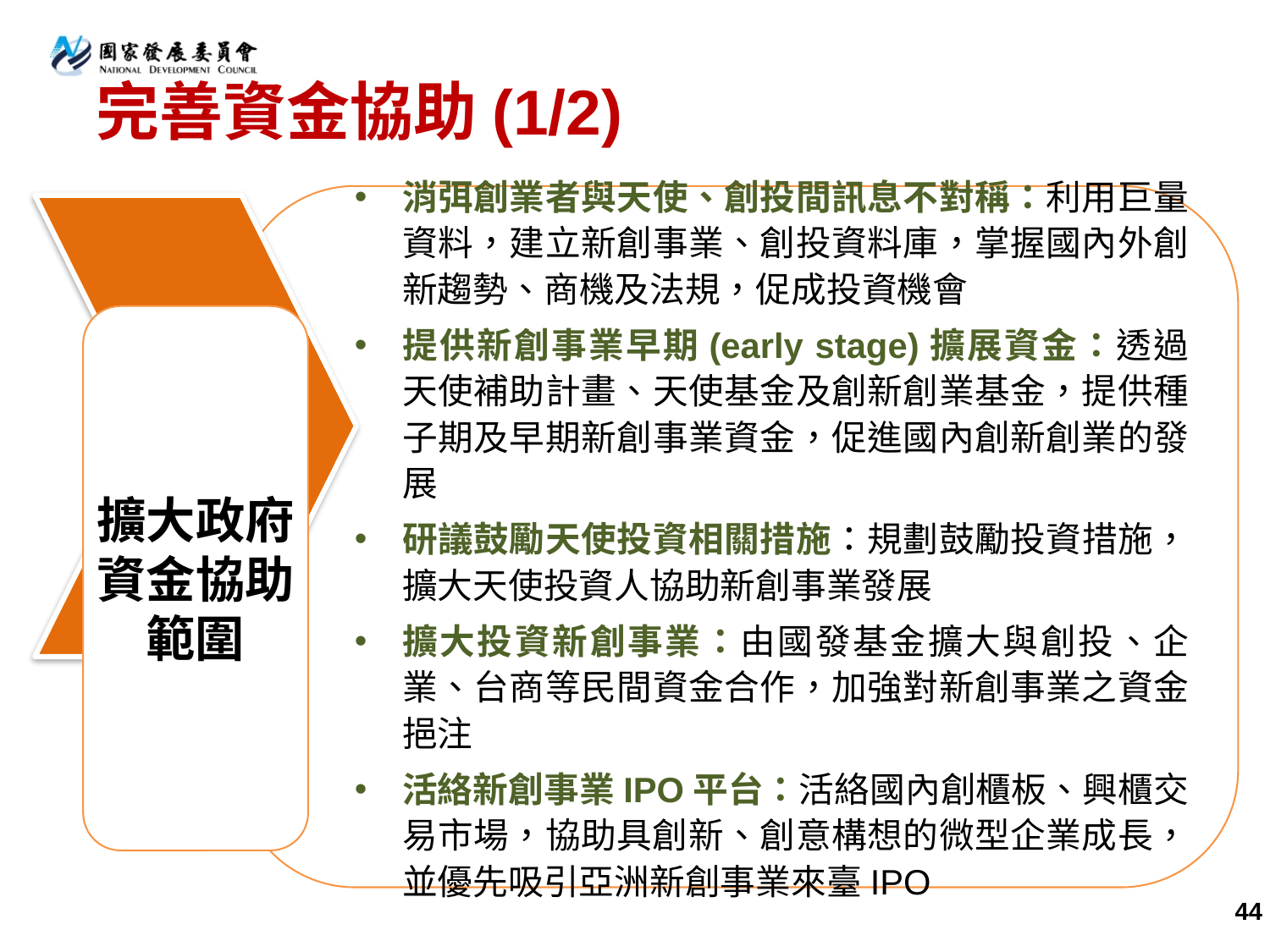

# 完善資金協助(1/2)
消弭創業者與天使、創投間訊息不對稱：利用巨量資料，建立新創事業、創投資料庫，掌握國內外創新趨勢、商機及法規，促成投資機會
提供新創事業早期(early stage)擴展資金：透過天使補助計畫、天使基金及創新創業基金，提供種子期及早期新創事業資金，促進國內創新創業的發展
研議鼓勵天使投資相關措施：規劃鼓勵投資措施，擴大天使投資人協助新創事業發展
擴大投資新創事業：由國發基金擴大與創投、企業、台商等民間資金合作，加強對新創事業之資金挹注
活絡新創事業IPO平台：活絡國內創櫃板、興櫃交易市場，協助具創新、創意構想的微型企業成長，並優先吸引亞洲新創事業來臺IPO

擴大政府資金協助範圍
44